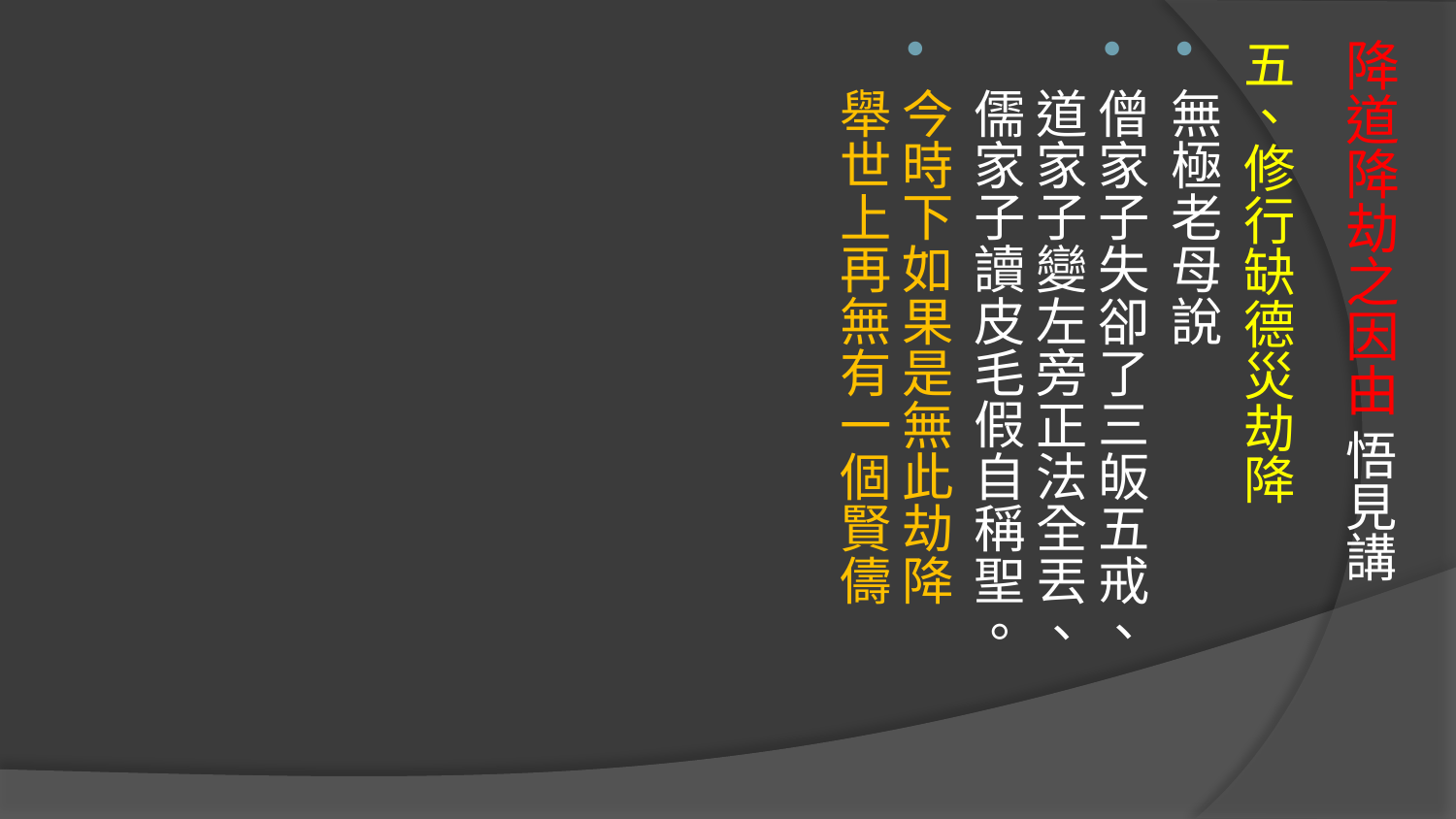

五、修行缺德災劫降
無極老母說
僧家子失卻了三皈五戒、
道家子變左旁正法全丟、
儒家子讀皮毛假自稱聖。
今時下如果是無此劫降 
舉世上再無有一個賢儔

# 降道降劫之因由 悟見講